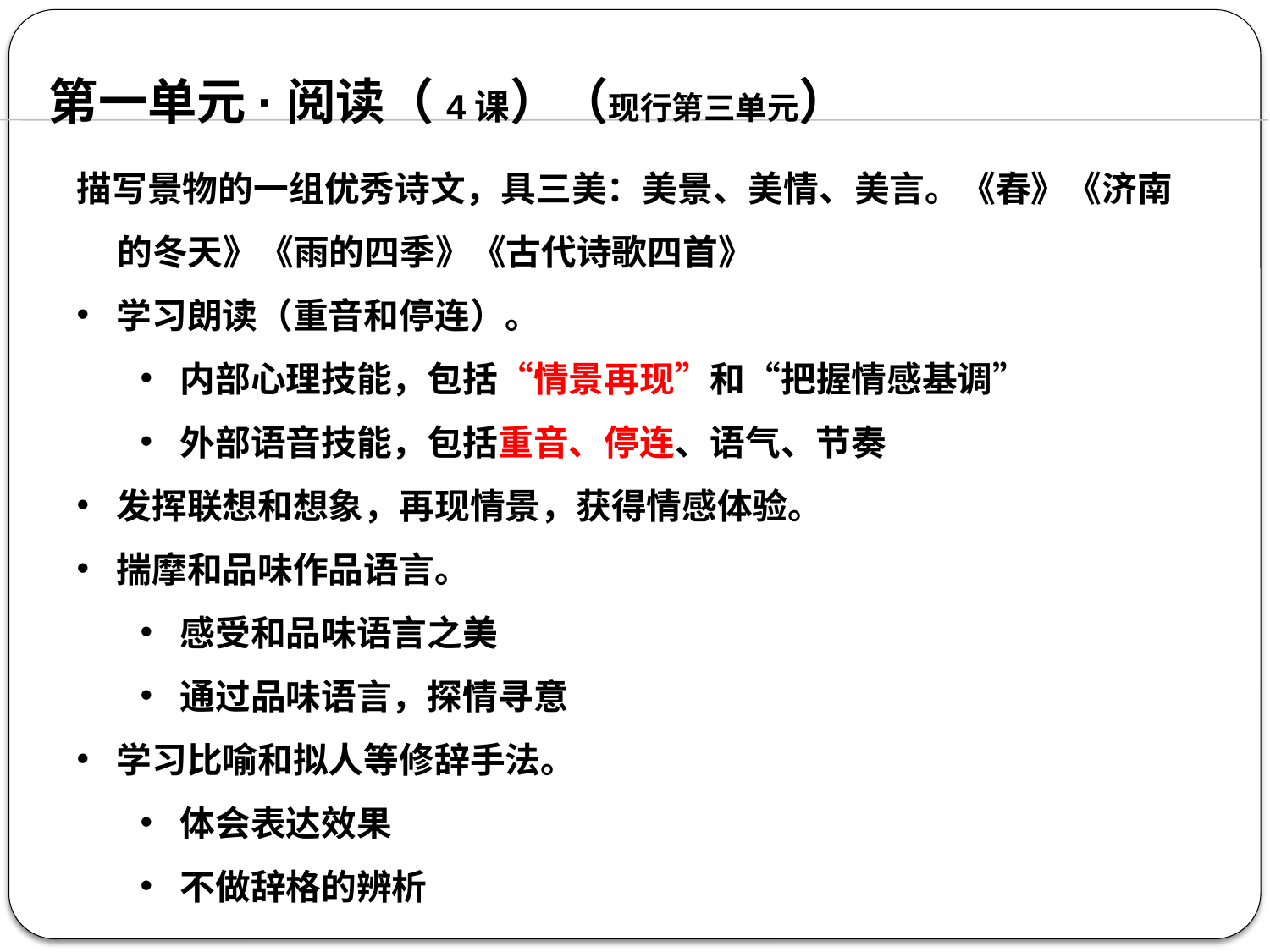

第一单元·阅读（4课）（现行第三单元）

描写景物的一组优秀诗文，具三美：美景、美情、美言。《春》《济南
    的冬天》《雨的四季》《古代诗歌四首》
学习朗读（重音和停连）。
内部心理技能，包括“情景再现”和“把握情感基调”
外部语音技能，包括重音、停连、语气、节奏
发挥联想和想象，再现情景，获得情感体验。
揣摩和品味作品语言。
感受和品味语言之美
通过品味语言，探情寻意
学习比喻和拟人等修辞手法。
体会表达效果
不做辞格的辨析